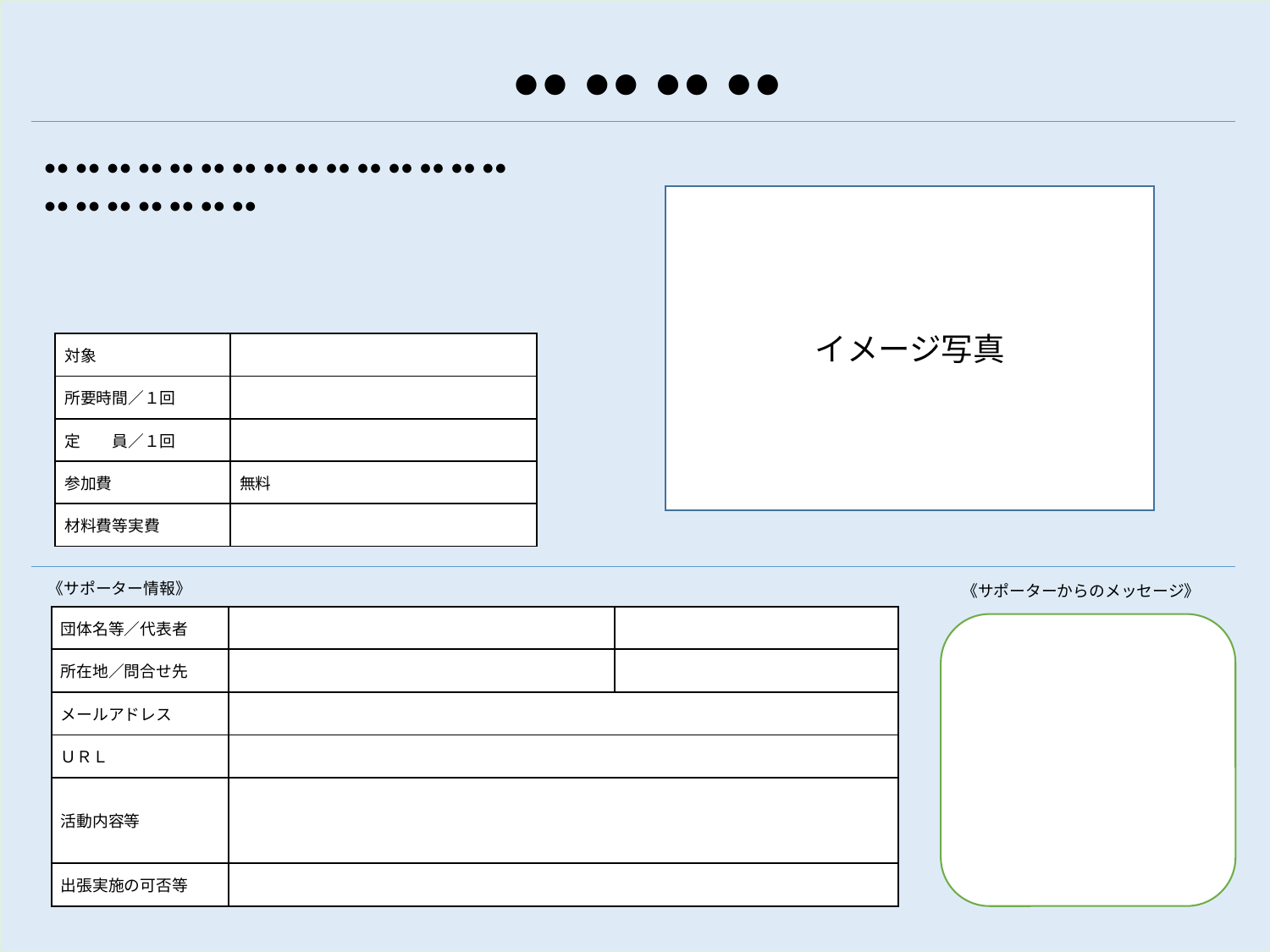

# ●● ●● ●● ●●
●● ●● ●● ●● ●● ●● ●● ●● ●● ●● ●● ●● ●● ●● ●● ●● ●● ●● ●● ●● ●● ●●
イメージ写真
| 対象 |  |
| --- | --- |
| 所要時間／１回 |  |
| 定　　員／１回 |  |
| 参加費 | 無料 |
| 材料費等実費 |  |
《サポーター情報》
《サポーターからのメッセージ》
| 団体名等／代表者 |  |  |
| --- | --- | --- |
| 所在地／問合せ先 |  |  |
| メールアドレス |  |  |
| ＵＲＬ |  |  |
| 活動内容等 |  |  |
| 出張実施の可否等 |  |  |